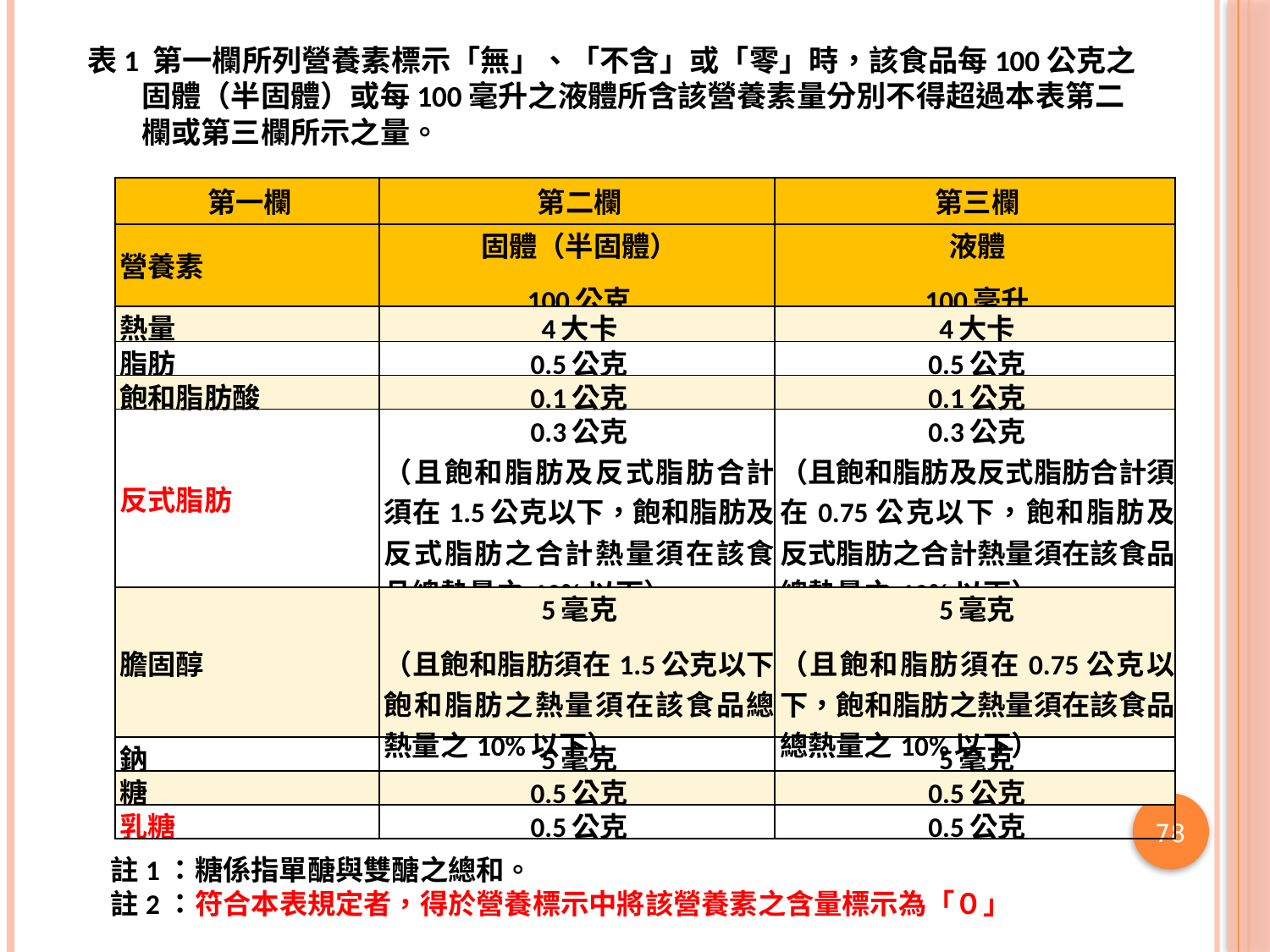

表1 第一欄所列營養素標示「無」、「不含」或「零」時，該食品每100公克之
        固體（半固體）或每100毫升之液體所含該營養素量分別不得超過本表第二
        欄或第三欄所示之量。
| 第一欄 | 第二欄 | 第三欄 |
| --- | --- | --- |
| 營養素 | 固體（半固體） 100公克 | 液體 100毫升 |
| 熱量 | 4大卡 | 4大卡 |
| 脂肪 | 0.5公克 | 0.5公克 |
| 飽和脂肪酸 | 0.1公克 | 0.1公克 |
| 反式脂肪 | 0.3公克 （且飽和脂肪及反式脂肪合計須在1.5公克以下，飽和脂肪及反式脂肪之合計熱量須在該食品總熱量之10%以下） | 0.3公克 （且飽和脂肪及反式脂肪合計須在0.75公克以下，飽和脂肪及反式脂肪之合計熱量須在該食品總熱量之10%以下） |
| 膽固醇 | 5毫克 （且飽和脂肪須在1.5公克以下，飽和脂肪之熱量須在該食品總熱量之10%以下） | 5毫克 （且飽和脂肪須在0.75公克以下，飽和脂肪之熱量須在該食品總熱量之10%以下） |
| 鈉 | 5毫克 | 5毫克 |
| 糖 | 0.5公克 | 0.5公克 |
| 乳糖 | 0.5公克 | 0.5公克 |
78
註1：糖係指單醣與雙醣之總和。
註2：符合本表規定者，得於營養標示中將該營養素之含量標示為「０」